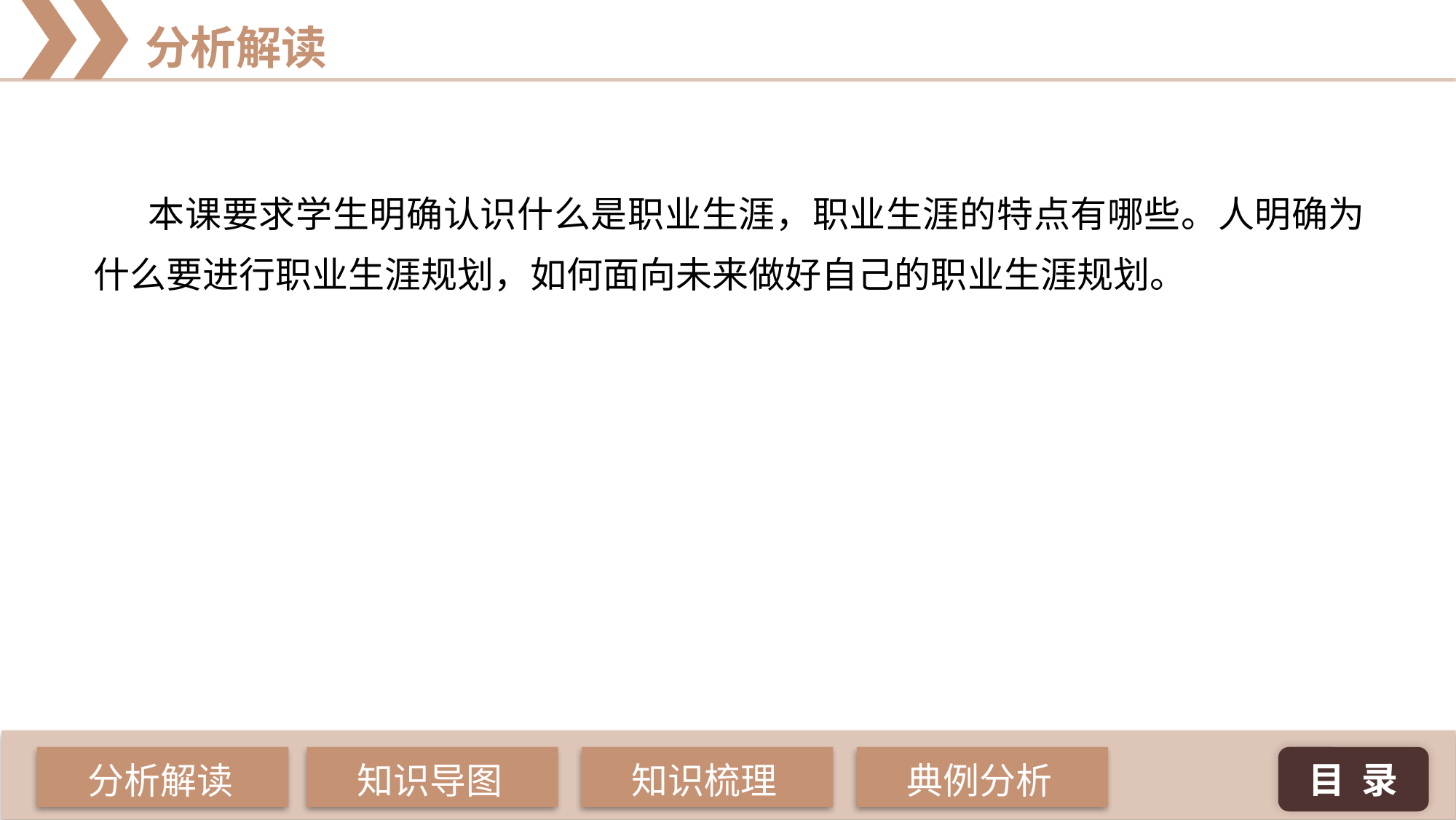

本课要求学生明确认识什么是职业生涯，职业生涯的特点有哪些。人明确为什么要进行职业生涯规划，如何面向未来做好自己的职业生涯规划。